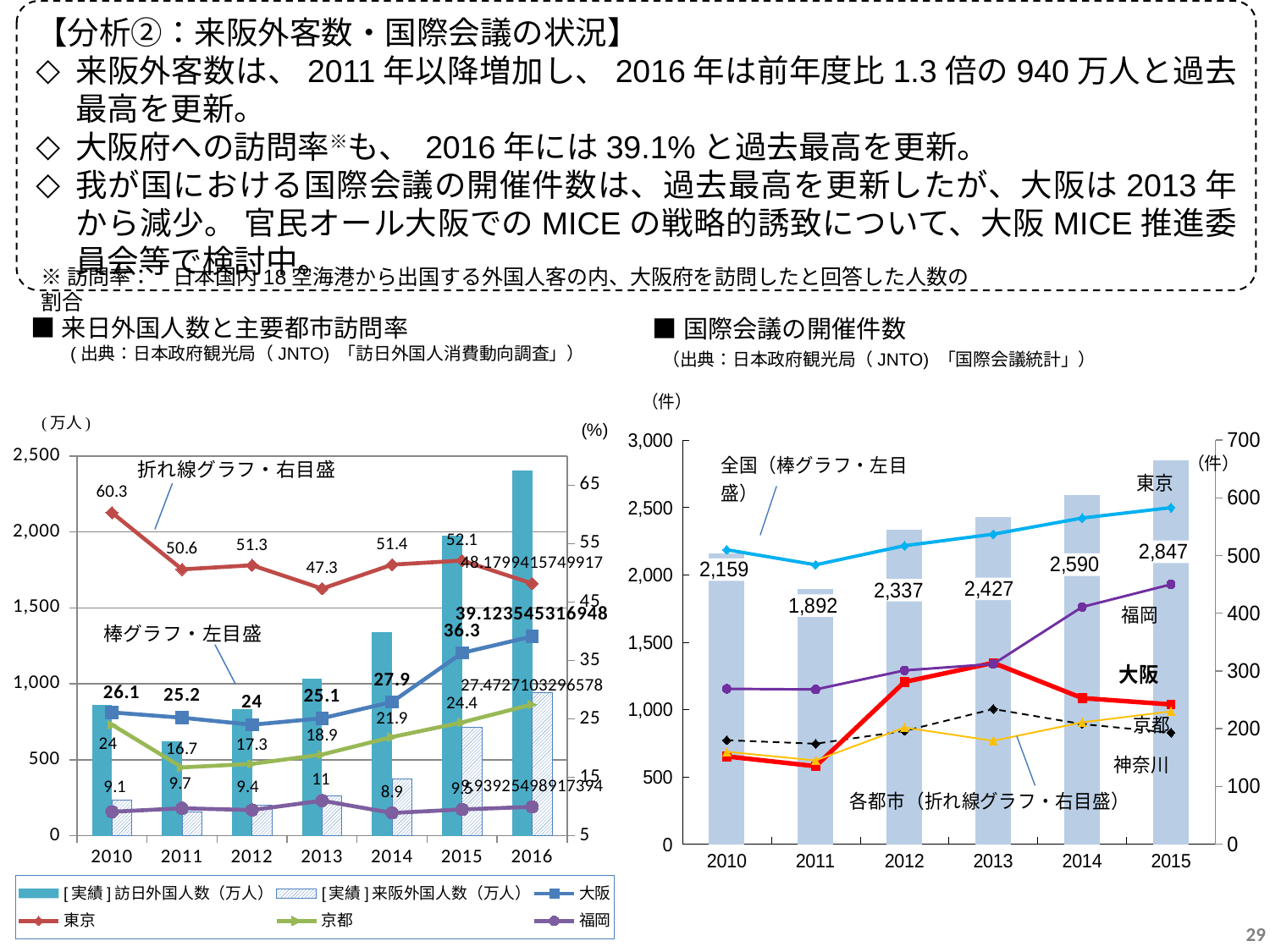

【分析②：来阪外客数・国際会議の状況】
来阪外客数は、2011年以降増加し、2016年は前年度比1.3倍の940万人と過去最高を更新。
大阪府への訪問率※も、 2016年には39.1%と過去最高を更新。
我が国における国際会議の開催件数は、過去最高を更新したが、大阪は2013年から減少。 官民オール大阪でのMICEの戦略的誘致について、大阪MICE推進委員会等で検討中。
※訪問率：　日本国内18空海港から出国する外国人客の内、大阪府を訪問したと回答した人数の割合
■来日外国人数と主要都市訪問率
　　(出典：日本政府観光局（JNTO) 「訪日外国人消費動向調査」）
■国際会議の開催件数
（出典：日本政府観光局（JNTO) 「国際会議統計」）

### Chart

| Category | 全国 | 東京 | 神奈川 | 大阪 | 京都 | 福岡 |
|---|---|---|---|---|---|---|
| 2010 | 2159.0 | 510.0 | 180.0 | 152.0 | 160.0 | 269.0 |
| 2011 | 1892.0 | 484.0 | 174.0 | 135.0 | 145.0 | 268.0 |
| 2012 | 2337.0 | 517.0 | 196.0 | 281.0 | 202.0 | 301.0 |
| 2013 | 2427.0 | 537.0 | 234.0 | 314.0 | 179.0 | 312.0 |
| 2014 | 2590.0 | 565.0 | 208.0 | 253.0 | 211.0 | 411.0 |
| 2015 | 2847.0 | 583.0 | 193.0 | 242.0 | 230.0 | 450.0 |

### Chart

| Category | [実績]訪日外国人数（万人） | [実績]来阪外国人数（万人） | 大阪 | 東京 | 京都 | 福岡 |
|---|---|---|---|---|---|---|
| 2010 | 861.1175 | 234.9 | 26.1 | 60.3 | 24.0 | 9.1 |
| 2011 | 621.8752 | 158.3 | 25.2 | 50.6 | 16.7 | 9.7 |
| 2012 | 835.8105 | 202.8 | 24.0 | 51.3 | 17.3 | 9.4 |
| 2013 | 1036.3904 | 262.5 | 25.1 | 47.3 | 18.9 | 11.0 |
| 2014 | 1341.3467 | 375.8 | 27.9 | 51.4 | 21.9 | 8.9 |
| 2015 | 1973.7409 | 716.4 | 36.3 | 52.1 | 24.4 | 9.5 |
| 2016 | 2403.9053 | 940.8 | 39.123545316947954 | 48.17994157499172 | 27.472710329657847 | 9.93925498917394 |
（件）
29